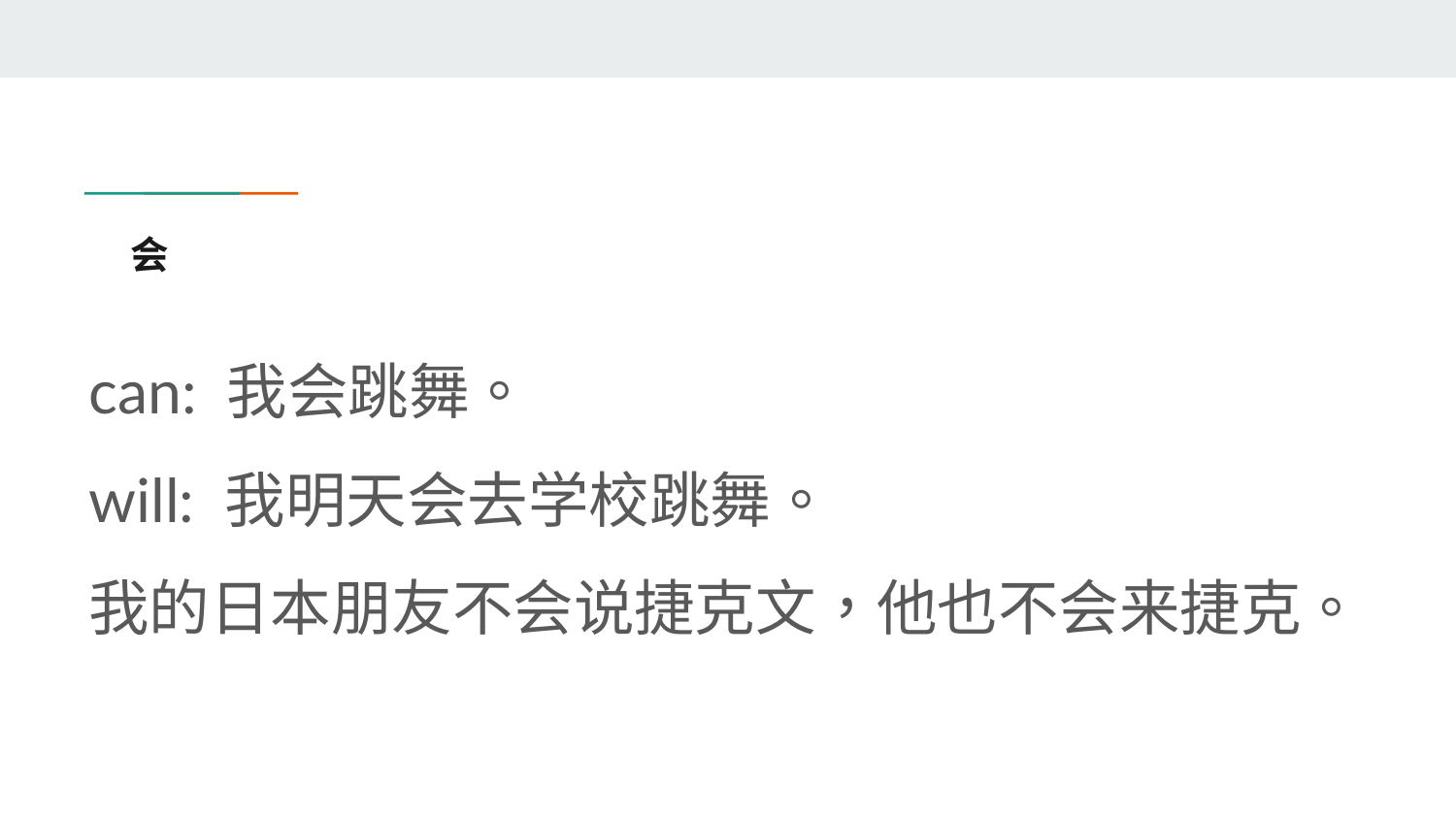

# 会
can: 我会跳舞。
will: 我明天会去学校跳舞。
我的日本朋友不会说捷克文，他也不会来捷克。